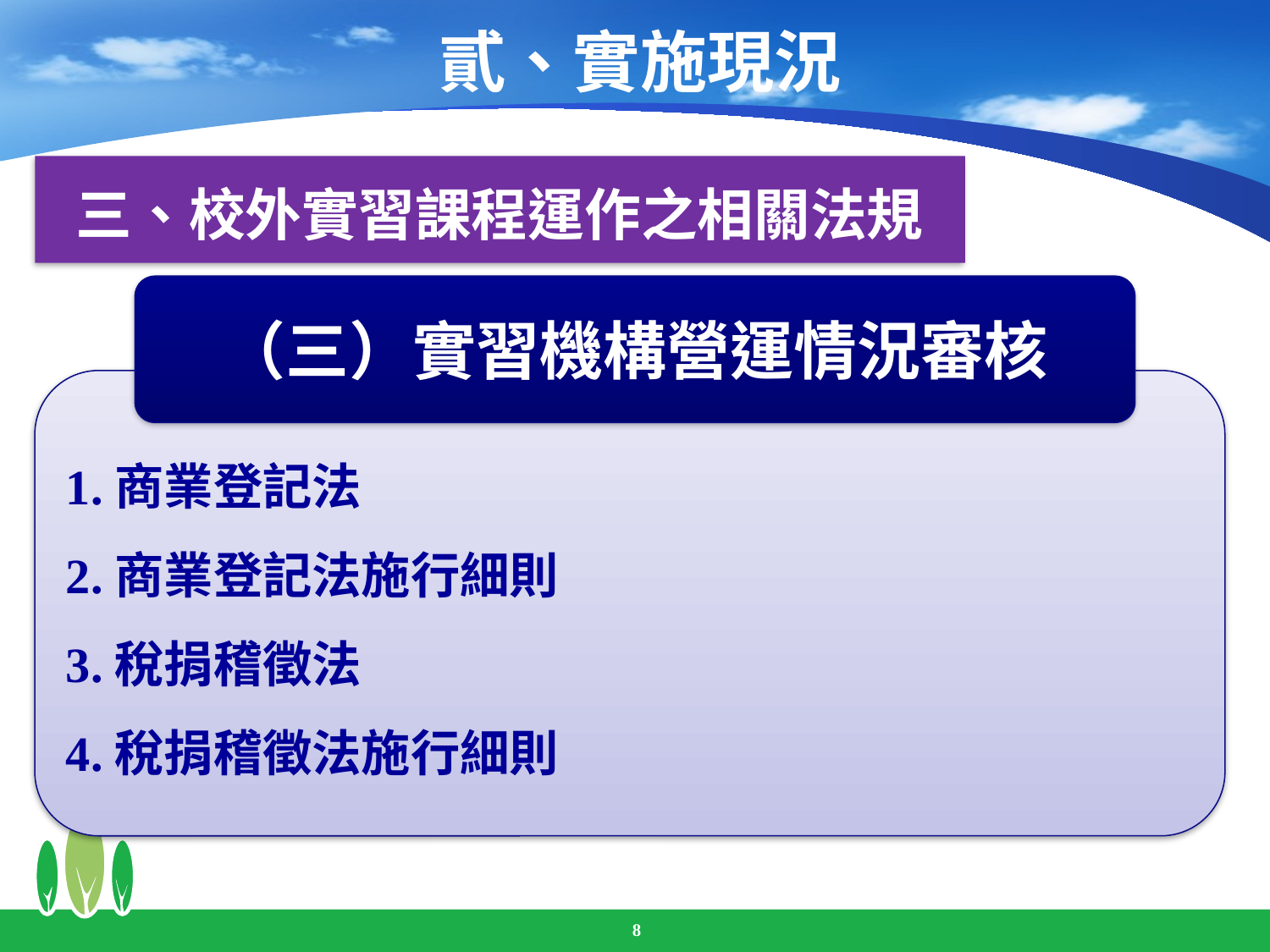

# 貳、實施現況
三、校外實習課程運作之相關法規

（三）實習機構營運情況審核
1.商業登記法
2.商業登記法施行細則
3.稅捐稽徵法
4.稅捐稽徵法施行細則
8